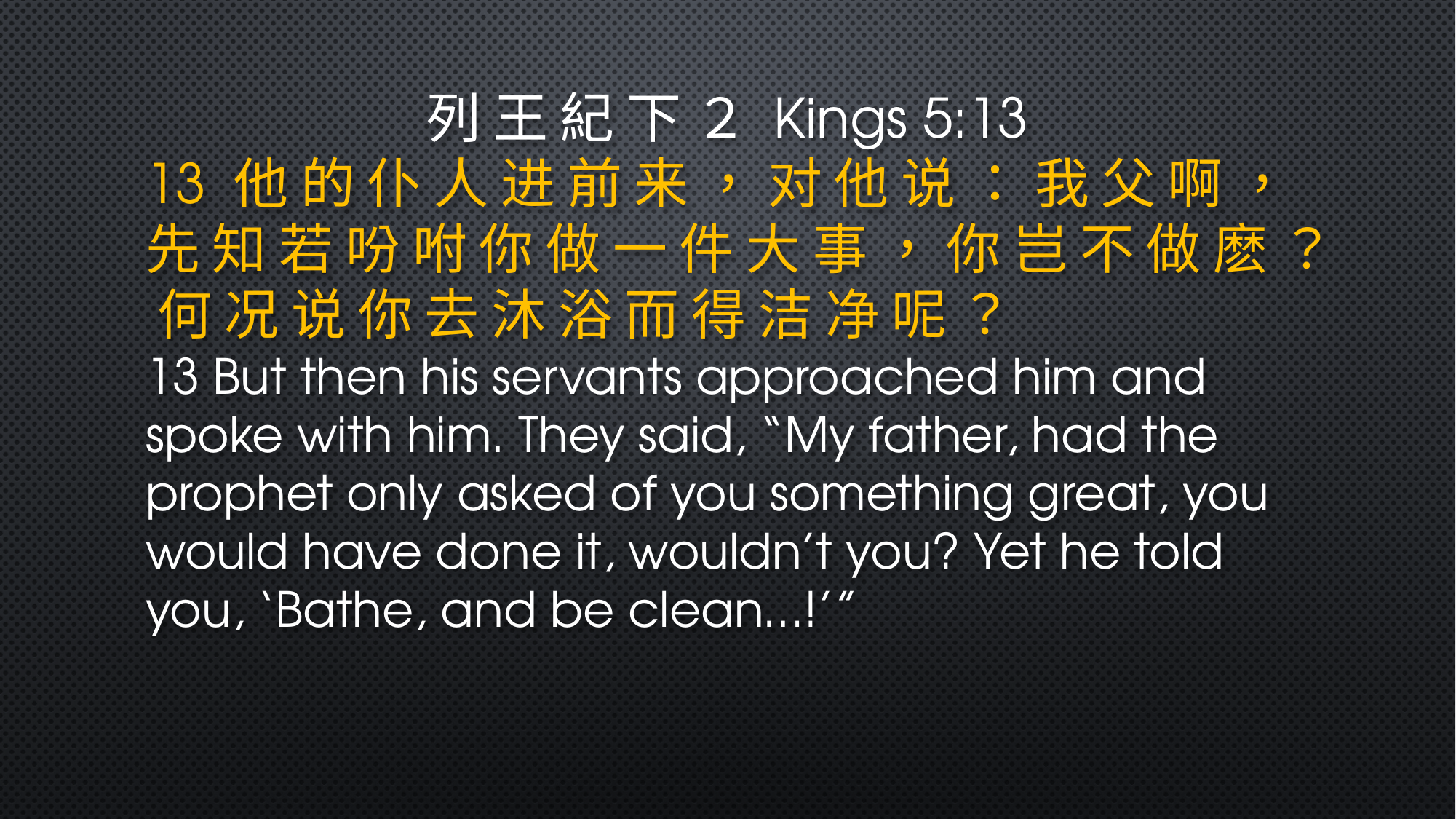

列 王 紀 下 ２ Kings 5:13
13 他 的 仆 人 进 前 来 ， 对 他 说 ： 我 父 啊 ， 先 知 若 吩 咐 你 做 一 件 大 事 ， 你 岂 不 做 麽 ？ 何 况 说 你 去 沐 浴 而 得 洁 净 呢 ？
13 But then his servants approached him and spoke with him. They said, “My father, had the prophet only asked of you something great, you would have done it, wouldn’t you? Yet he told you, ‘Bathe, and be clean…!’”